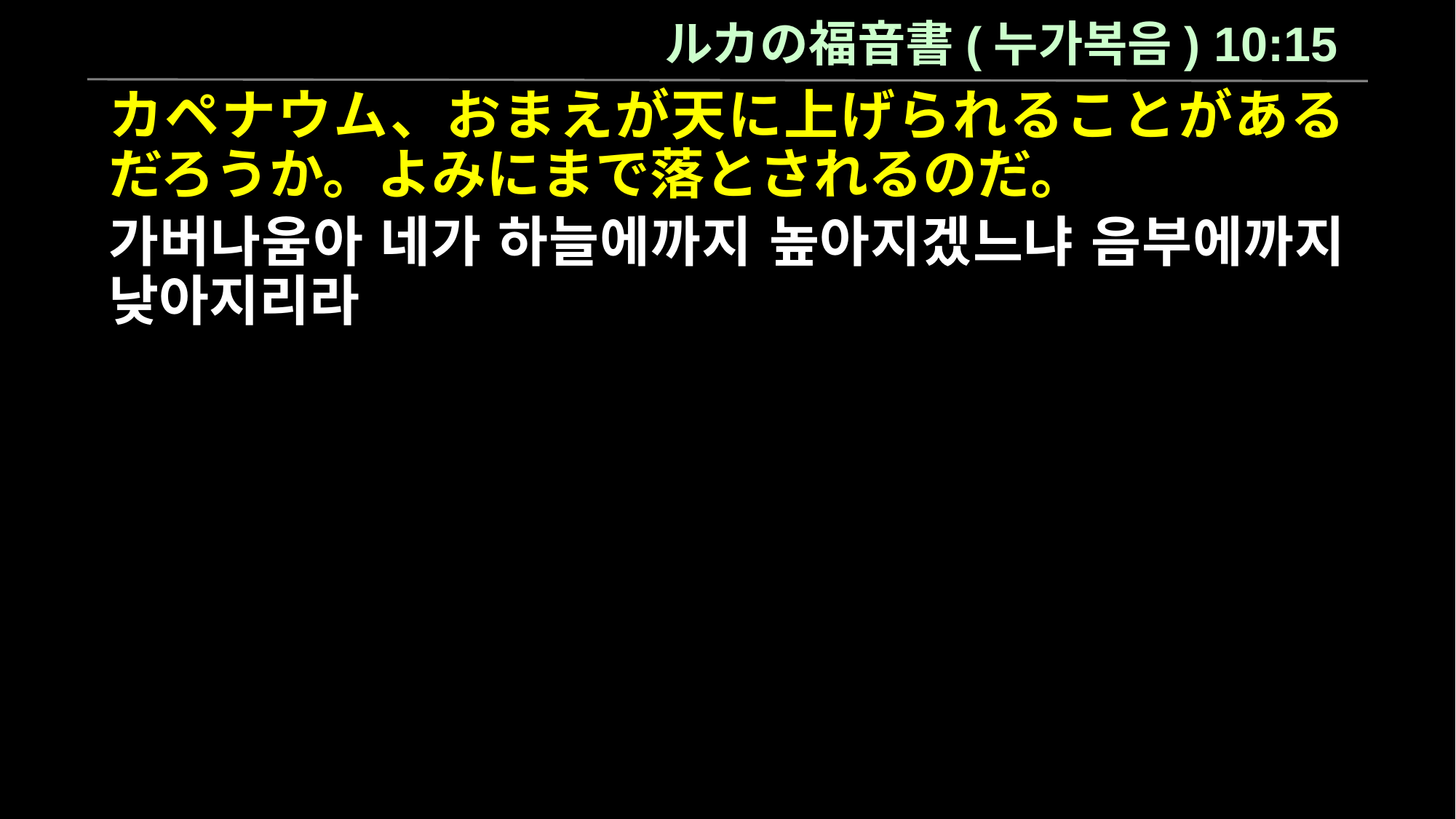

ルカの福音書(누가복음) 10:15

カペナウム、おまえが天に上げられることがあるだろうか。よみにまで落とされるのだ。
가버나움아 네가 하늘에까지 높아지겠느냐 음부에까지 낮아지리라